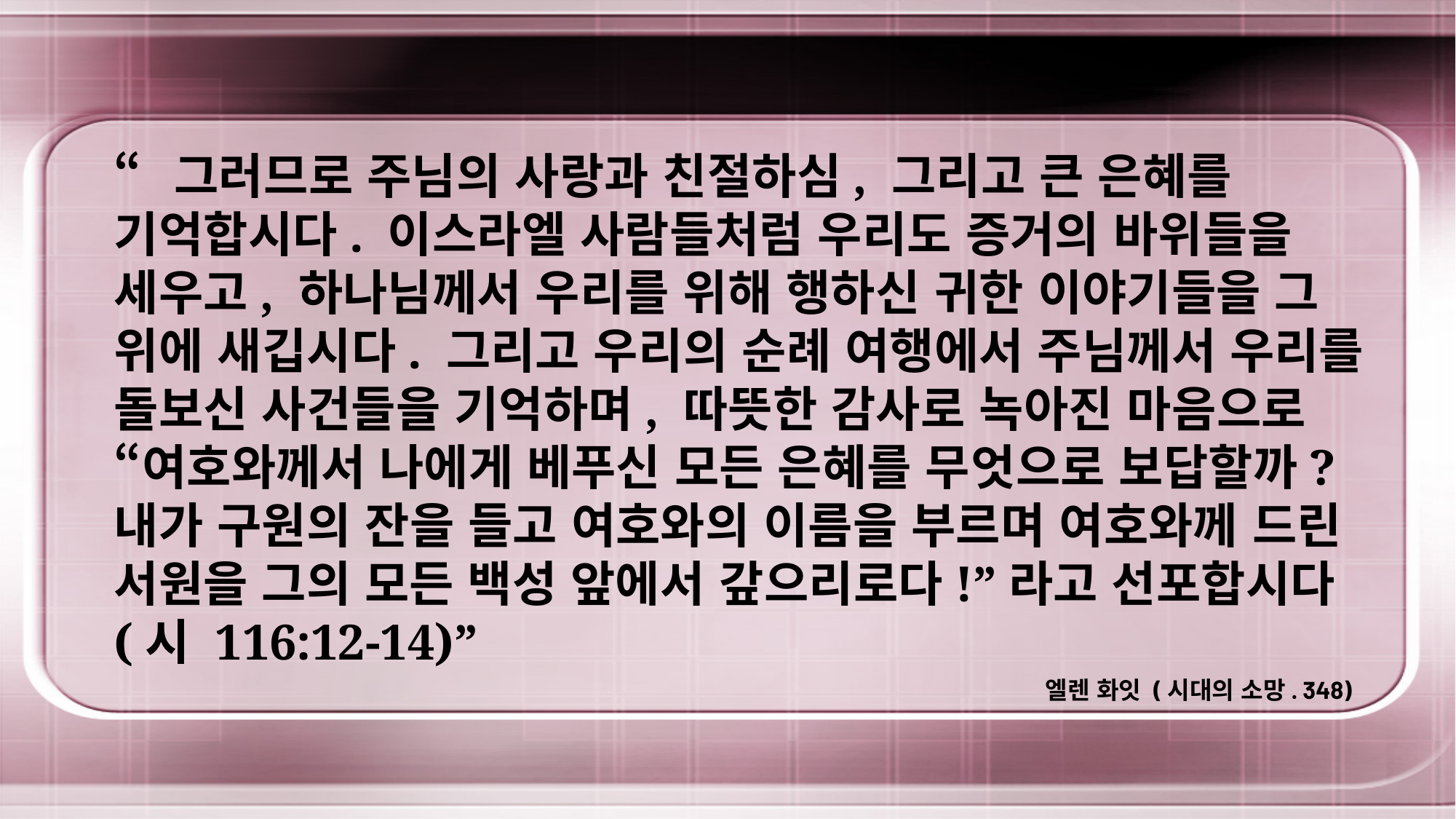

“그러므로 주님의 사랑과 친절하심, 그리고 큰 은혜를 기억합시다. 이스라엘 사람들처럼 우리도 증거의 바위들을 세우고, 하나님께서 우리를 위해 행하신 귀한 이야기들을 그 위에 새깁시다. 그리고 우리의 순례 여행에서 주님께서 우리를 돌보신 사건들을 기억하며, 따뜻한 감사로 녹아진 마음으로 “여호와께서 나에게 베푸신 모든 은혜를 무엇으로 보답할까? 내가 구원의 잔을 들고 여호와의 이름을 부르며 여호와께 드린 서원을 그의 모든 백성 앞에서 갚으리로다!”라고 선포합시다 (시 116:12-14)”
엘렌 화잇 (시대의 소망. 348)